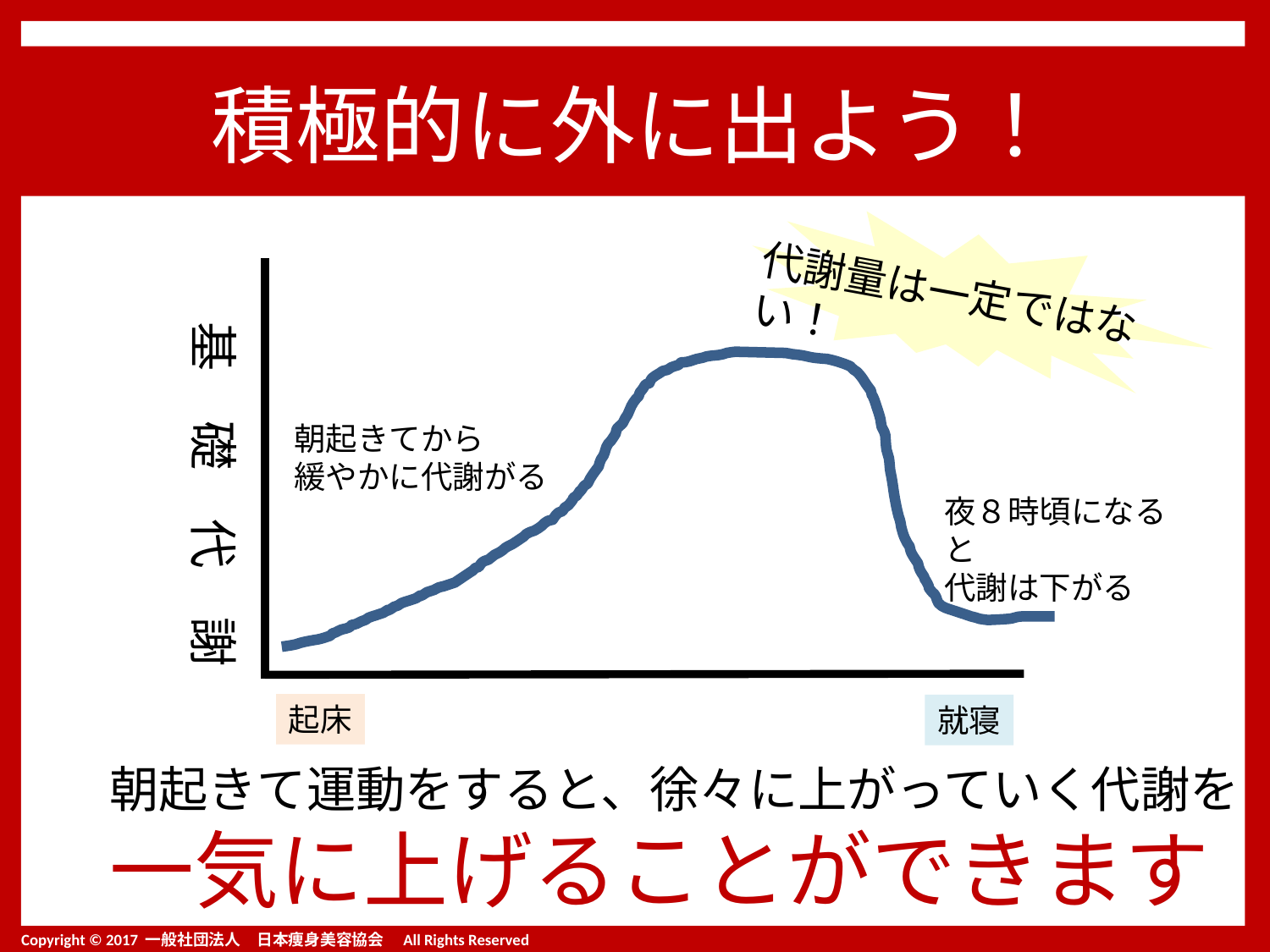

積極的に外に出よう！

代謝量は一定ではない！
基　礎　代　謝

朝起きてから
緩やかに代謝がる
夜８時頃になると
代謝は下がる
起床
就寝
朝起きて運動をすると、徐々に上がっていく代謝を
一気に上げることができます！